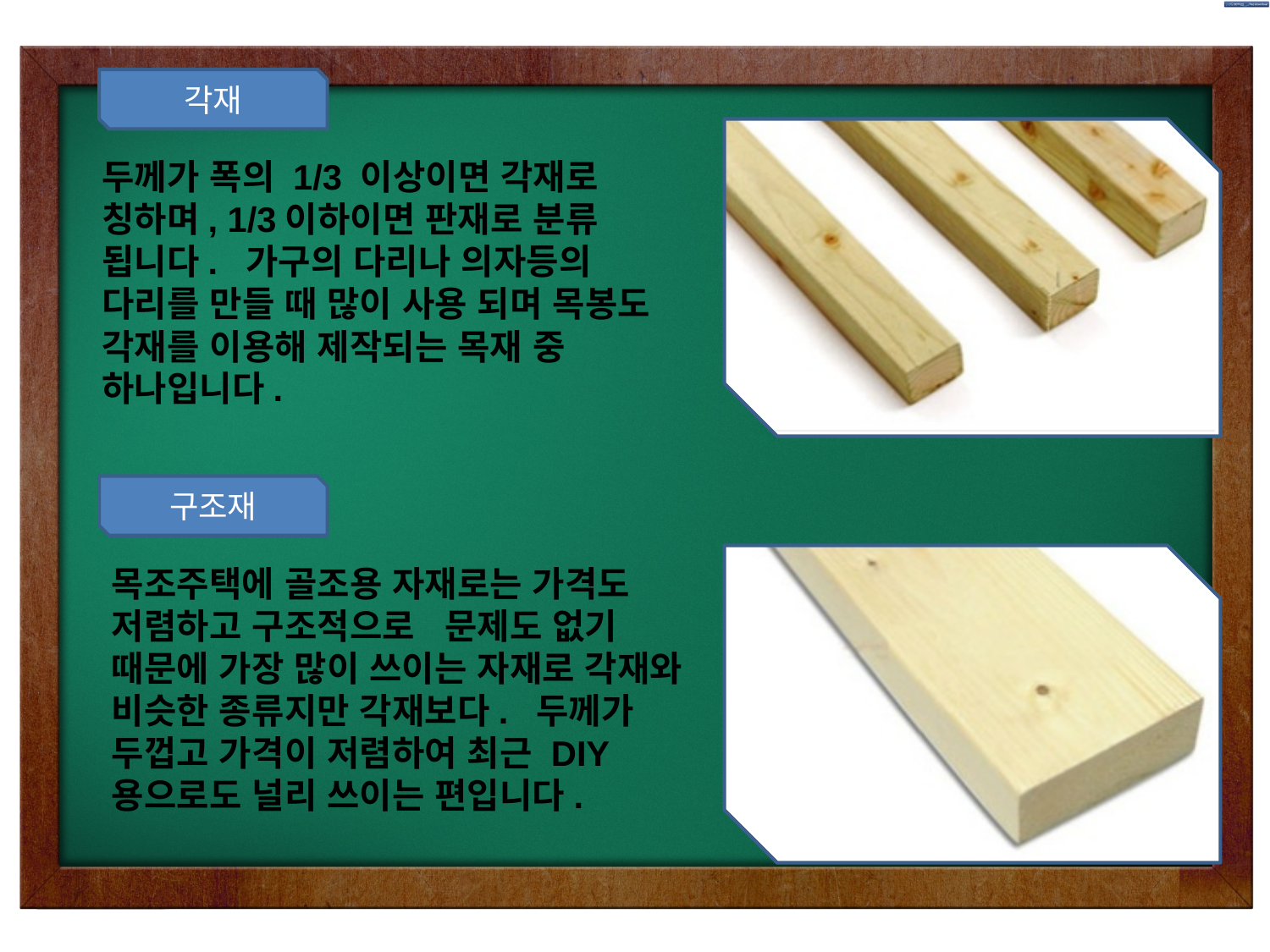

각재

두께가 폭의 1/3 이상이면 각재로 칭하며, 1/3이하이면 판재로 분류 됩니다.  가구의 다리나 의자등의 다리를 만들 때 많이 사용 되며 목봉도 각재를 이용해 제작되는 목재 중 하나입니다.
구조재

목조주택에 골조용 자재로는 가격도 저렴하고 구조적으로   문제도 없기 때문에 가장 많이 쓰이는 자재로 각재와 비슷한 종류지만 각재보다.  두께가 두껍고 가격이 저렴하여 최근 DIY용으로도 널리 쓰이는 편입니다.